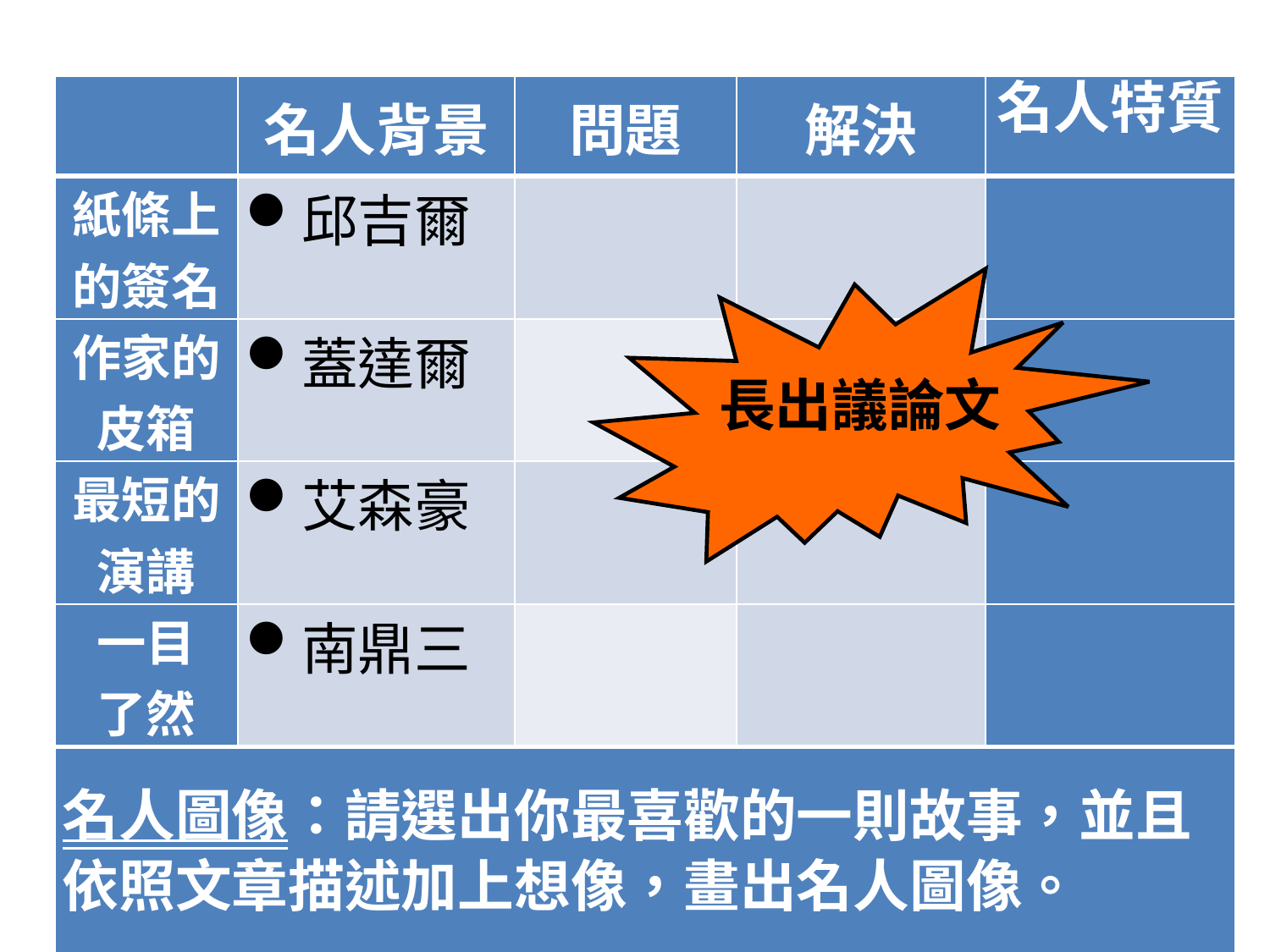

|  | 名人背景 | 問題 | 解決 | 名人特質 |
| --- | --- | --- | --- | --- |
| 紙條上 的簽名 | 邱吉爾 |  |  |  |
| 作家的皮箱 | 蓋達爾 |  |  |  |
| 最短的演講 | 艾森豪 |  |  |  |
| 一目 了然 | 南鼎三 |  |  |  |
| 名人圖像：請選出你最喜歡的一則故事，並且 依照文章描述加上想像，畫出名人圖像。 |  |  |  |  |

長出議論文